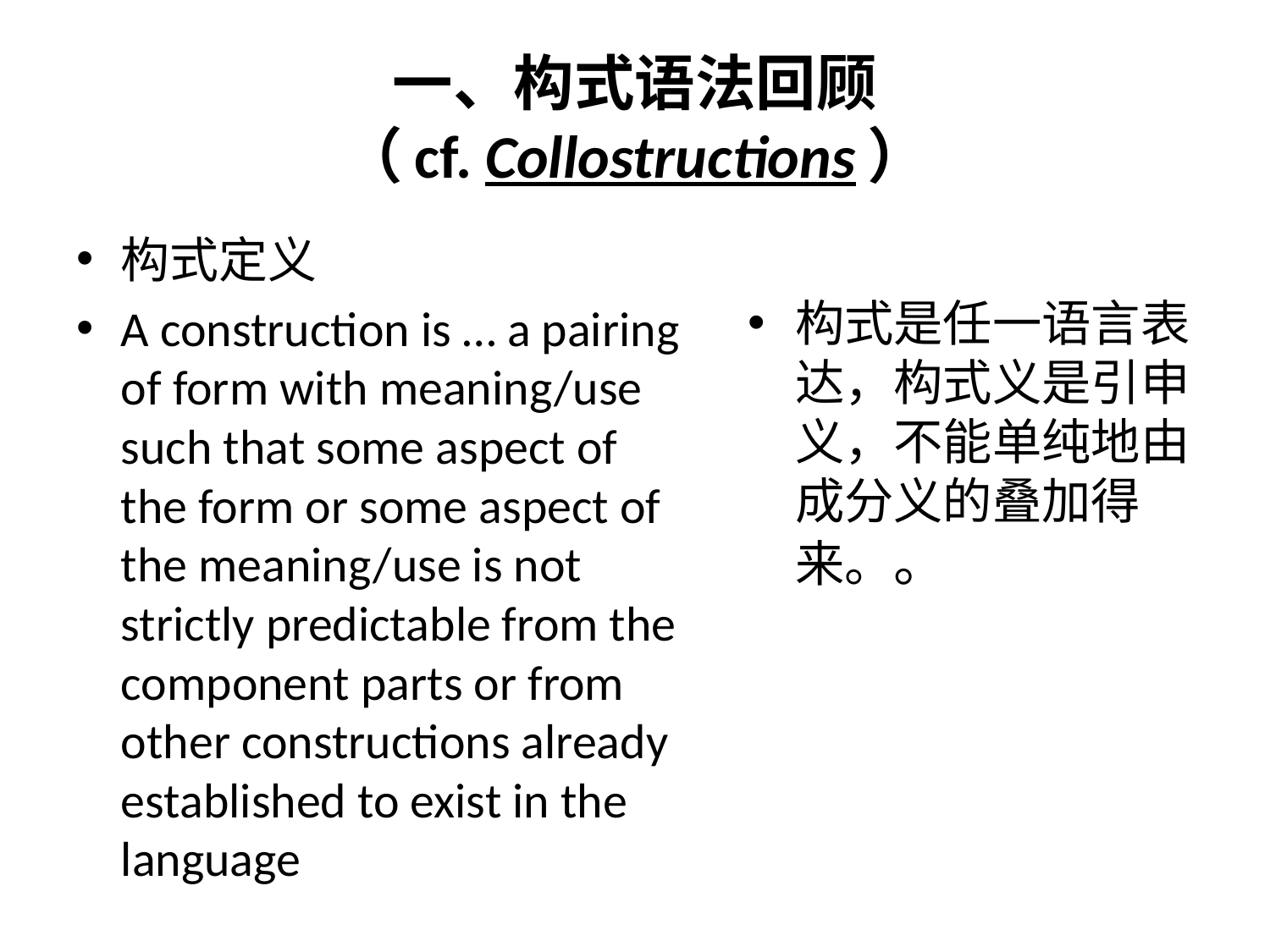

# 一、构式语法回顾 （cf. Collostructions）
构式定义
A construction is … a pairing of form with meaning/use such that some aspect of the form or some aspect of the meaning/use is not strictly predictable from the component parts or from other constructions already established to exist in the language
构式是任一语言表达，构式义是引申义，不能单纯地由成分义的叠加得来。。